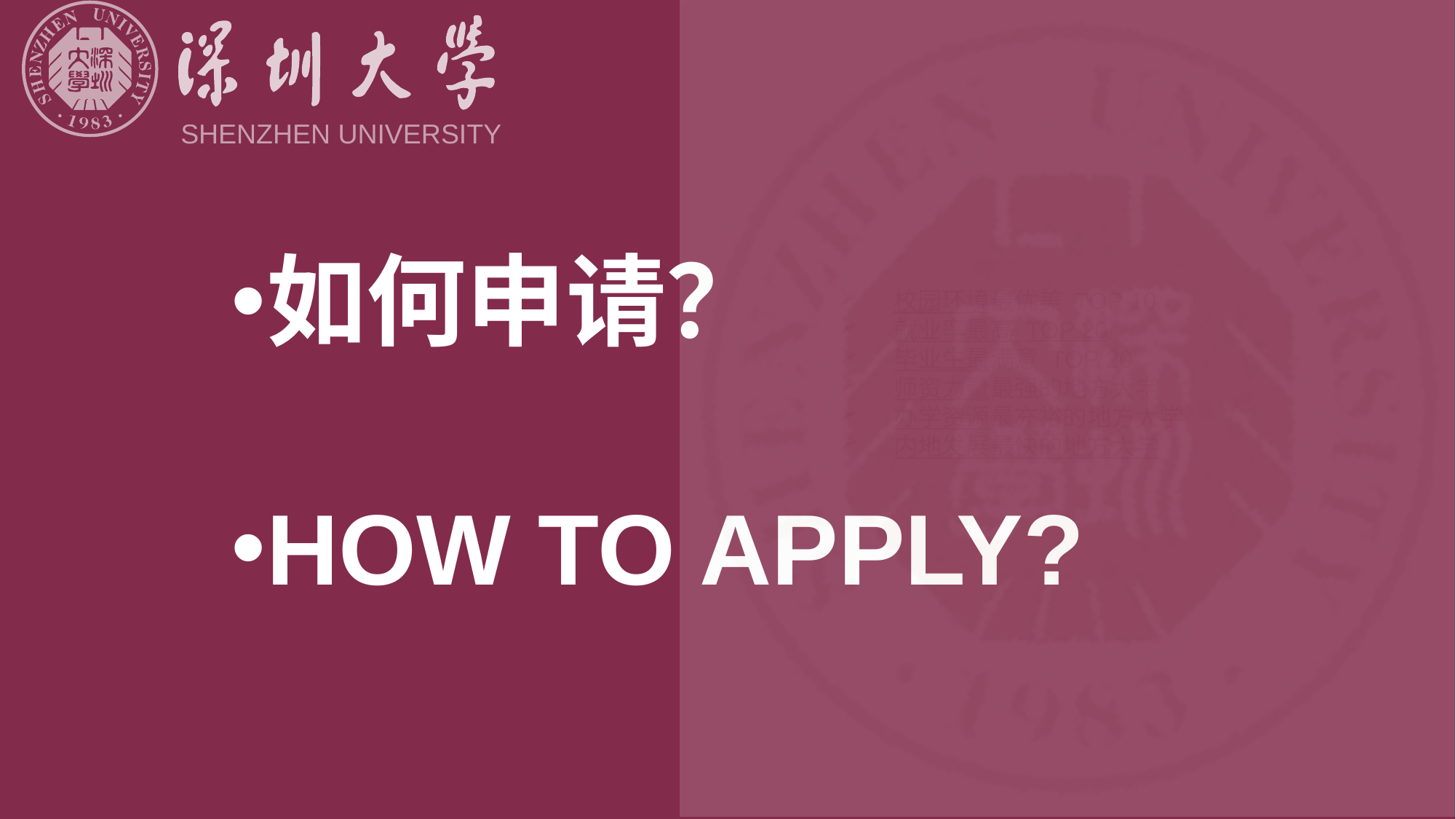

SHENZHEN UNIVERSITY
如何申请？

HOW TO APPLY?
校园环境最优美 TOP 10
就业率最高 TOP 20
毕业生最满意 TOP 20
师资力量最强的地方大学
办学资源最充裕的地方大学
内地发展最快的地方大学